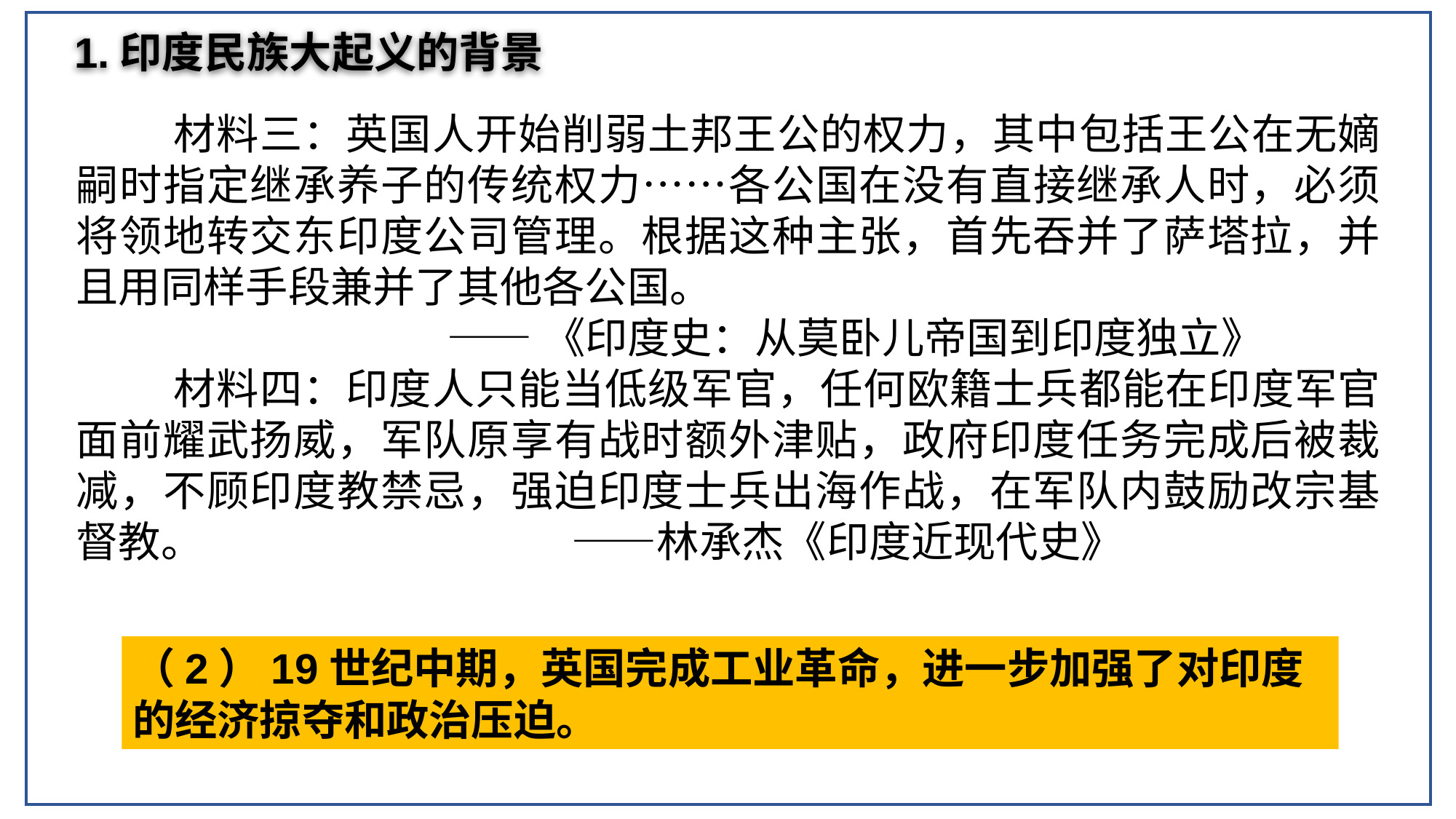

1.印度民族大起义的背景
材料三：英国人开始削弱土邦王公的权力，其中包括王公在无嫡嗣时指定继承养子的传统权力……各公国在没有直接继承人时，必须将领地转交东印度公司管理。根据这种主张，首先吞并了萨塔拉，并且用同样手段兼并了其他各公国。
                             ——《印度史：从莫卧儿帝国到印度独立》
材料四：印度人只能当低级军官，任何欧籍士兵都能在印度军官面前耀武扬威，军队原享有战时额外津贴，政府印度任务完成后被裁减，不顾印度教禁忌，强迫印度士兵出海作战，在军队内鼓励改宗基督教。                                       ——林承杰《印度近现代史》
（2）19世纪中期，英国完成工业革命，进一步加强了对印度的经济掠夺和政治压迫。